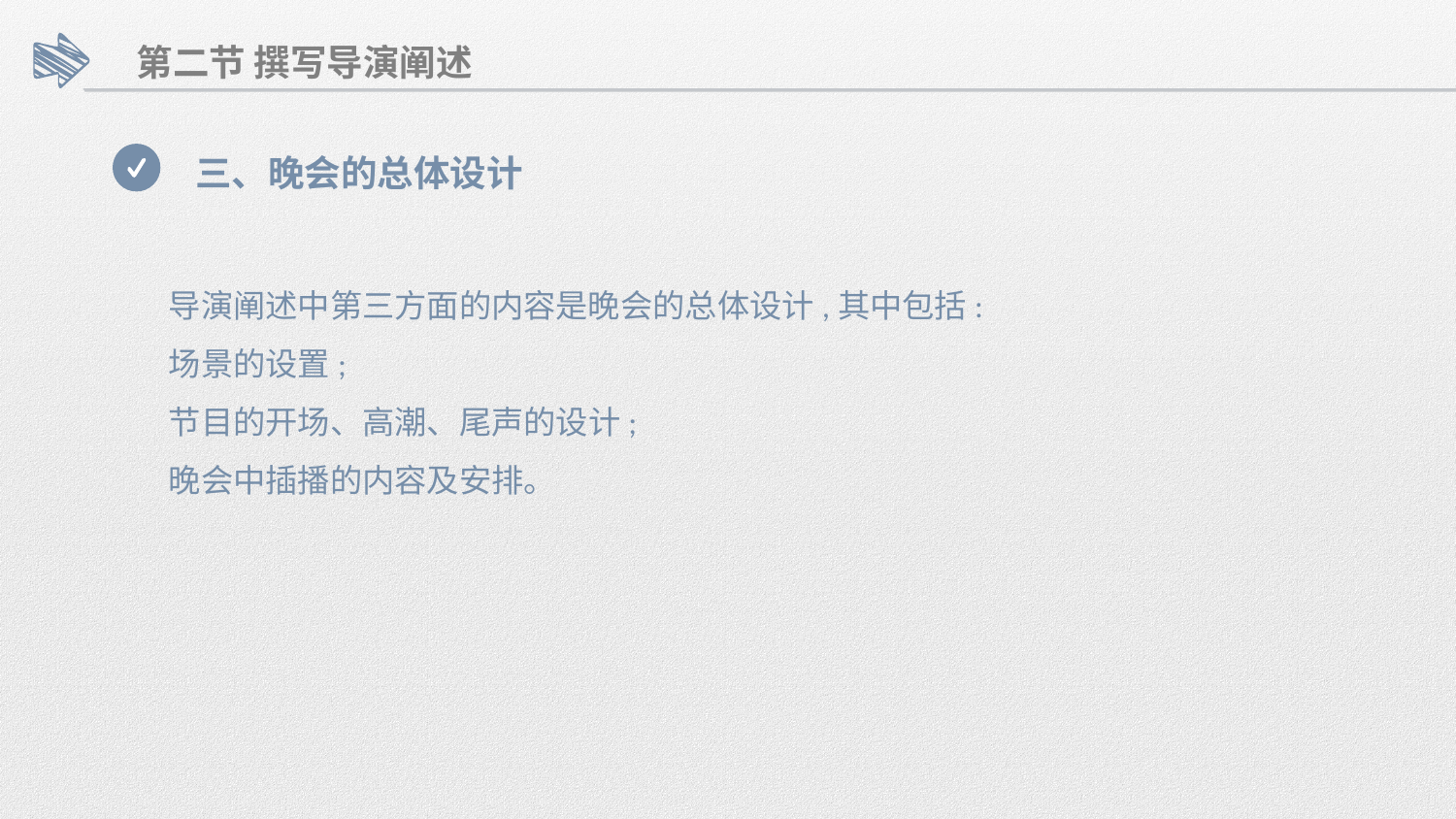

第二节 撰写导演阐述
三、晚会的总体设计

导演阐述中第三方面的内容是晚会的总体设计,其中包括:
场景的设置;
节目的开场、高潮、尾声的设计;
晚会中插播的内容及安排。